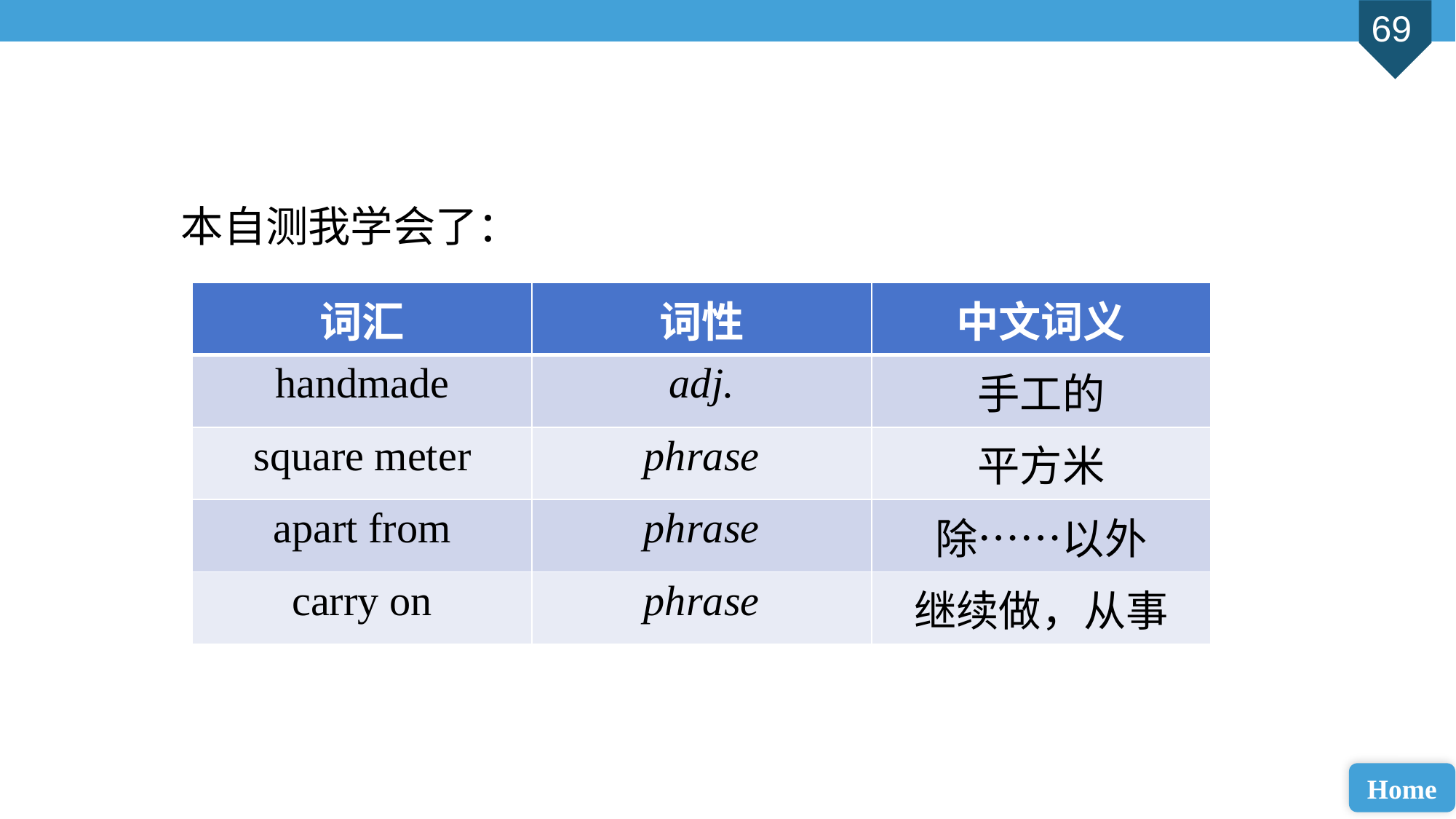

本自测我学会了：
| 词汇 | 词性 | 中文词义 |
| --- | --- | --- |
| handmade | adj. | 手工的 |
| square meter | phrase | 平方米 |
| apart from | phrase | 除……以外 |
| carry on | phrase | 继续做，从事 |